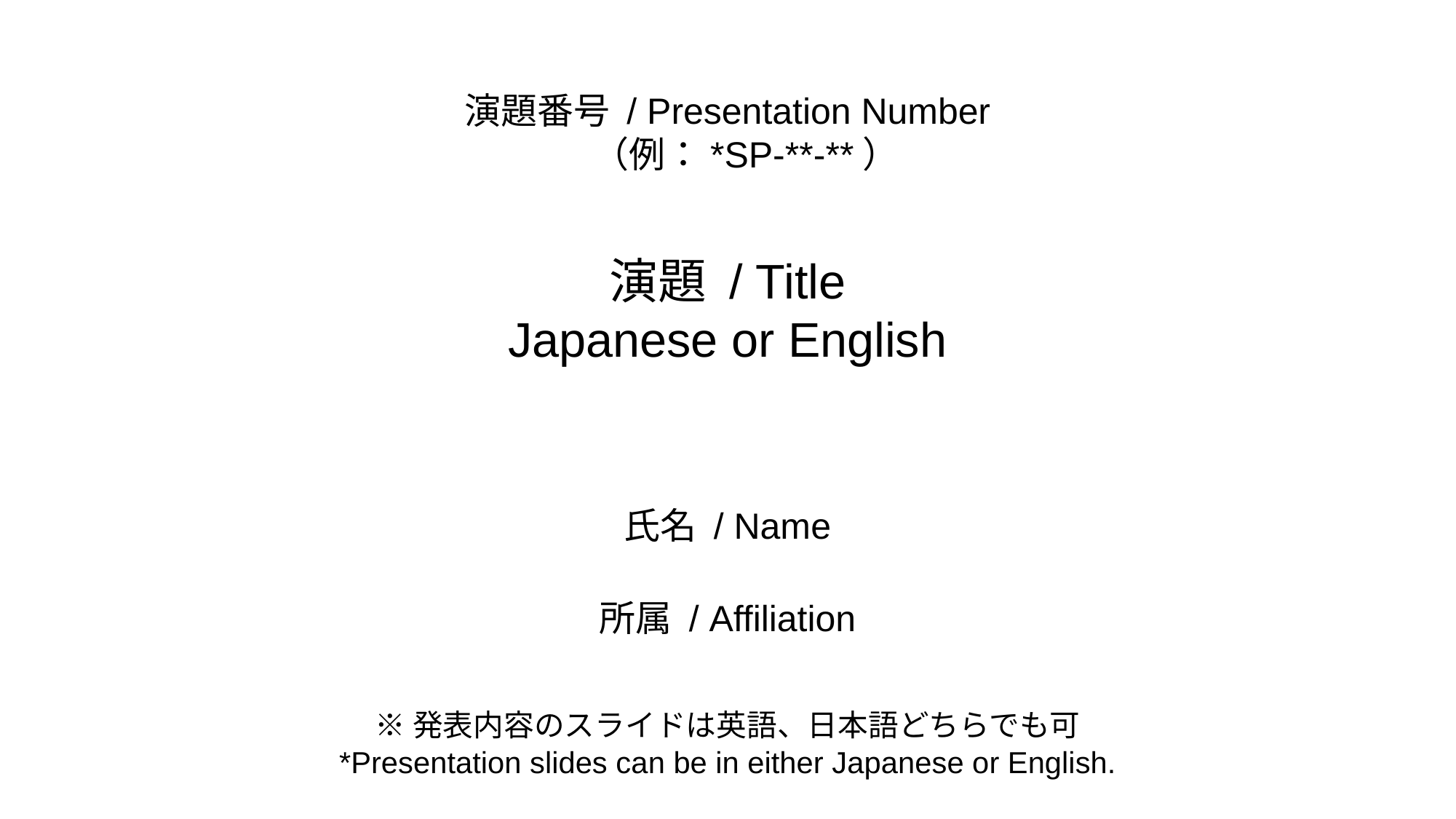

演題番号 / Presentation Number
　（例：*SP-**-**）
演題 / Title
Japanese or English
氏名 / Name
所属 / Affiliation
※発表内容のスライドは英語、日本語どちらでも可
*Presentation slides can be in either Japanese or English.